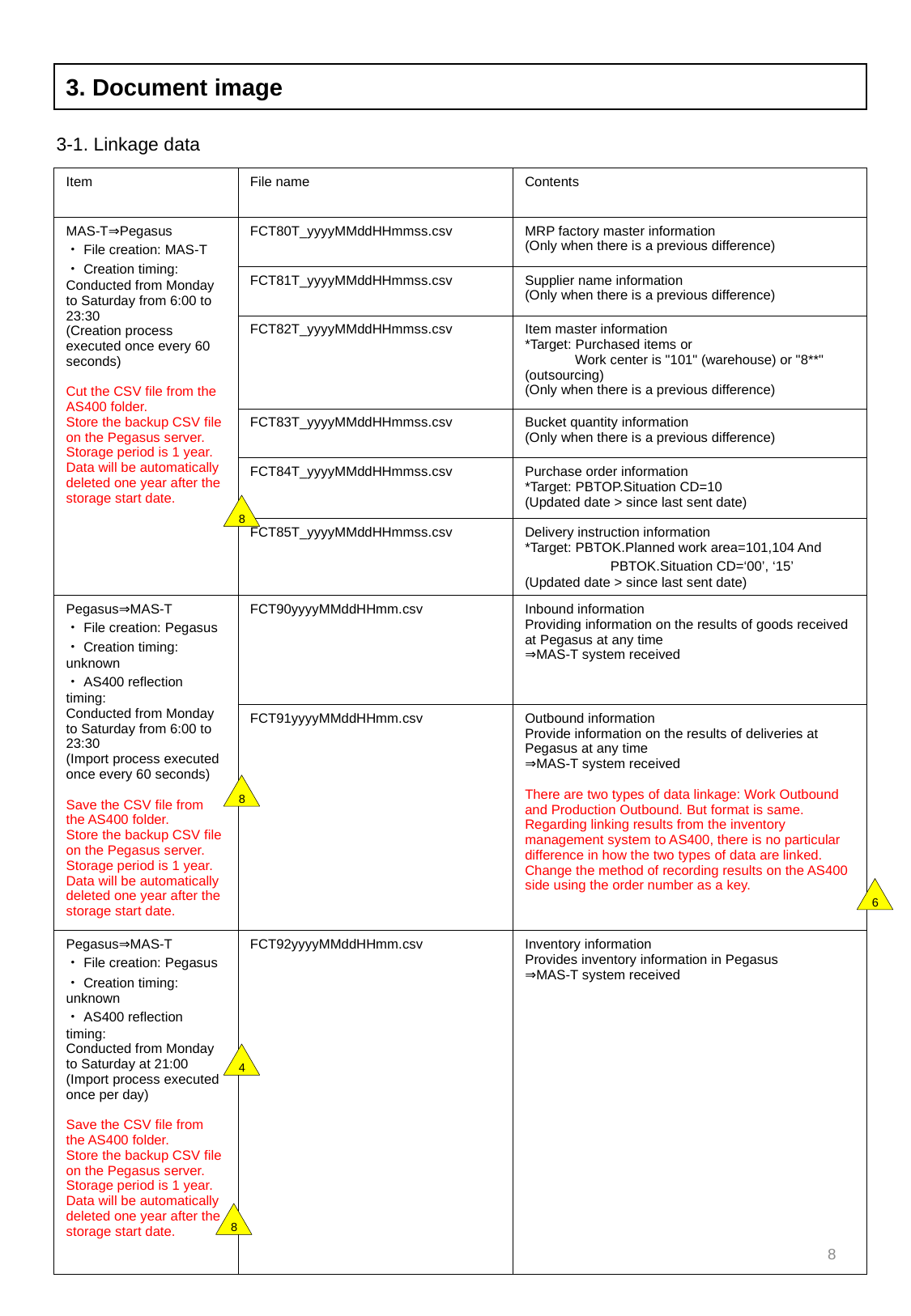

3. Document image
3-1. Linkage data
| Item | File name | Contents |
| --- | --- | --- |
| MAS-T⇒Pegasus ・File creation: MAS-T ・Creation timing: Conducted from Monday to Saturday from 6:00 to 23:30 (Creation process executed once every 60 seconds) Cut the CSV file from the AS400 folder. Store the backup CSV file on the Pegasus server. Storage period is 1 year. Data will be automatically deleted one year after the storage start date. | FCT80T\_yyyyMMddHHmmss.csv | MRP factory master information (Only when there is a previous difference) |
|  | FCT81T\_yyyyMMddHHmmss.csv | Supplier name information (Only when there is a previous difference) |
|  | FCT82T\_yyyyMMddHHmmss.csv | Item master information \*Target: Purchased items or Work center is "101" (warehouse) or "8\*\*" (outsourcing) (Only when there is a previous difference) |
|  | FCT83T\_yyyyMMddHHmmss.csv | Bucket quantity information (Only when there is a previous difference) |
|  | FCT84T\_yyyyMMddHHmmss.csv | Purchase order information \*Target: PBTOP.Situation CD=10 (Updated date > since last sent date) |
|  | FCT85T\_yyyyMMddHHmmss.csv | Delivery instruction information \*Target: PBTOK.Planned work area=101,104 And 　　　　　　PBTOK.Situation CD=‘00’, ‘15’ (Updated date > since last sent date) |
| Pegasus⇒MAS-T ・File creation: Pegasus ・Creation timing: unknown ・AS400 reflection timing: Conducted from Monday to Saturday from 6:00 to 23:30 (Import process executed once every 60 seconds) Save the CSV file from the AS400 folder. Store the backup CSV file on the Pegasus server. Storage period is 1 year. Data will be automatically deleted one year after the storage start date. | FCT90yyyyMMddHHmm.csv | Inbound information Providing information on the results of goods received at Pegasus at any time ⇒MAS-T system received |
|  | FCT91yyyyMMddHHmm.csv | Outbound information Provide information on the results of deliveries at Pegasus at any time ⇒MAS-T system received There are two types of data linkage: Work Outbound and Production Outbound. But format is same. Regarding linking results from the inventory management system to AS400, there is no particular difference in how the two types of data are linked. Change the method of recording results on the AS400 side using the order number as a key. |
| Pegasus⇒MAS-T ・File creation: Pegasus ・Creation timing: unknown ・AS400 reflection timing: Conducted from Monday to Saturday at 21:00 (Import process executed once per day) Save the CSV file from the AS400 folder. Store the backup CSV file on the Pegasus server. Storage period is 1 year. Data will be automatically deleted one year after the storage start date. | FCT92yyyyMMddHHmm.csv | Inventory information Provides inventory information in Pegasus ⇒MAS-T system received |
8
8
6
4
8
8